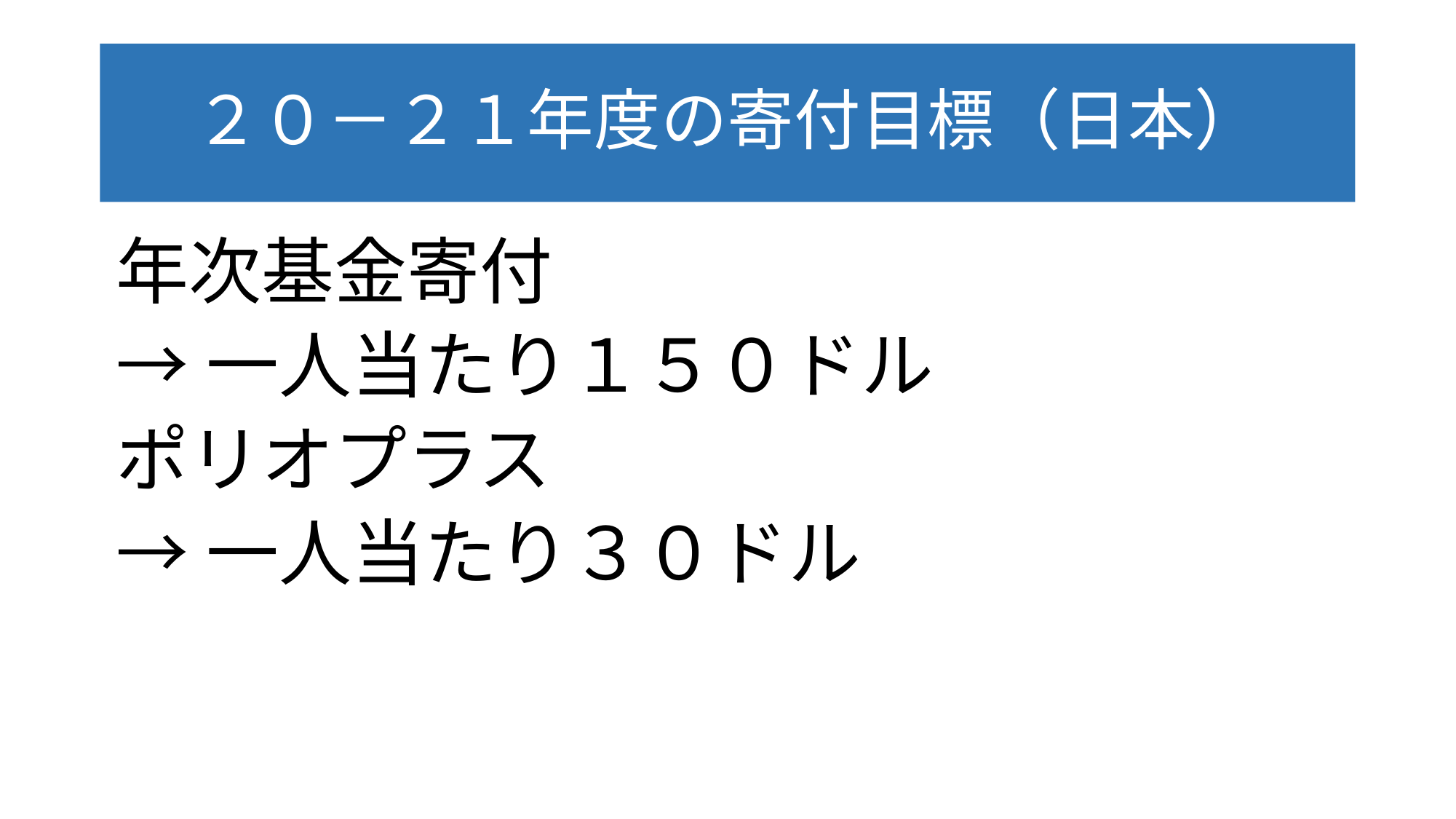

# ２０－２１年度の寄付目標（日本）
年次基金寄付
→一人当たり１５０ドル
ポリオプラス
→一人当たり３０ドル